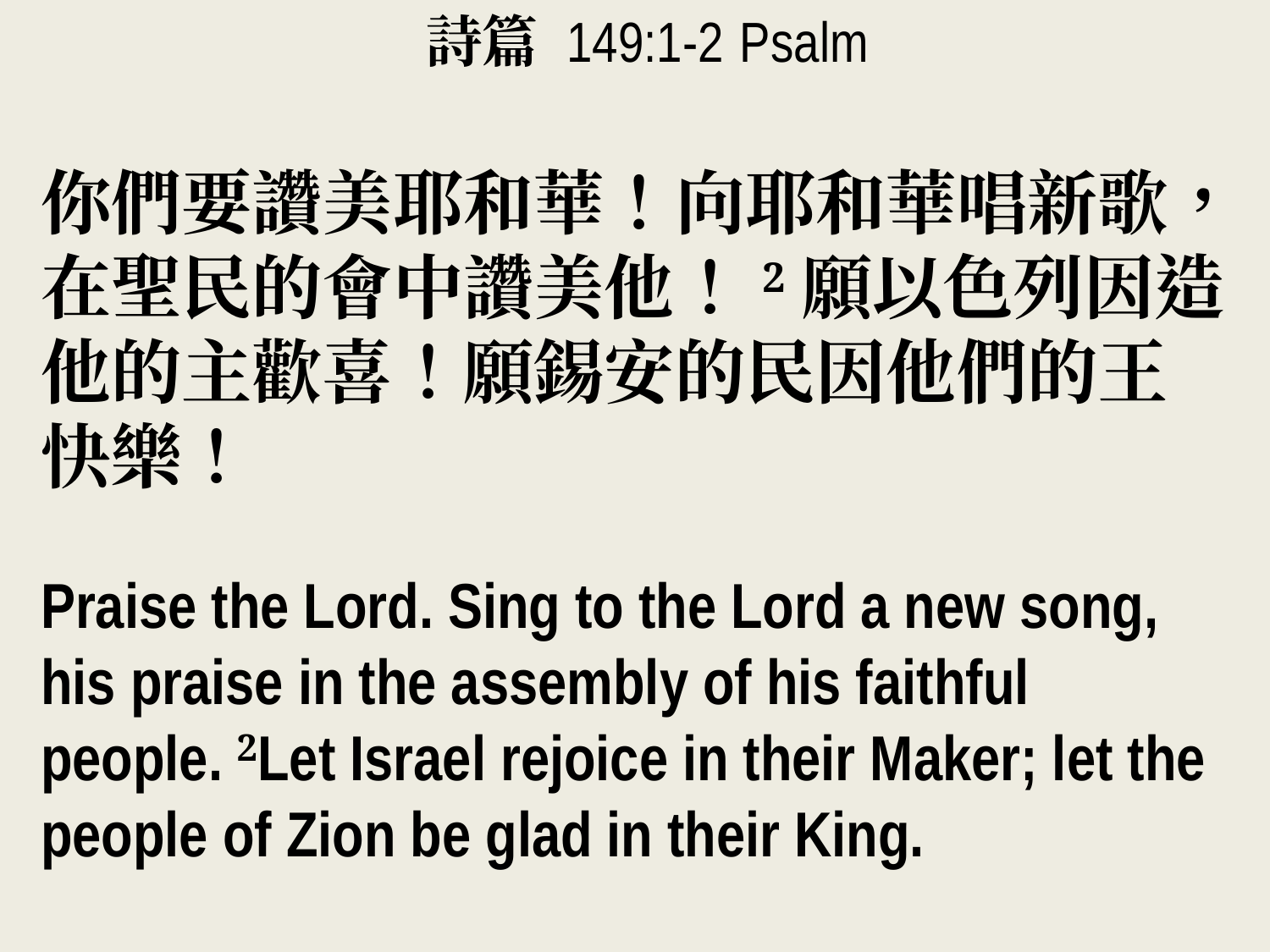

詩篇 149:1-2 Psalm

你們要讚美耶和華！向耶和華唱新歌，在聖民的會中讚美他！2願以色列因造 他的主歡喜！願錫安的民因他們的王 快樂！

Praise the Lord. Sing to the Lord a new song,
his praise in the assembly of his faithful
people. 2Let Israel rejoice in their Maker; let the people of Zion be glad in their King.